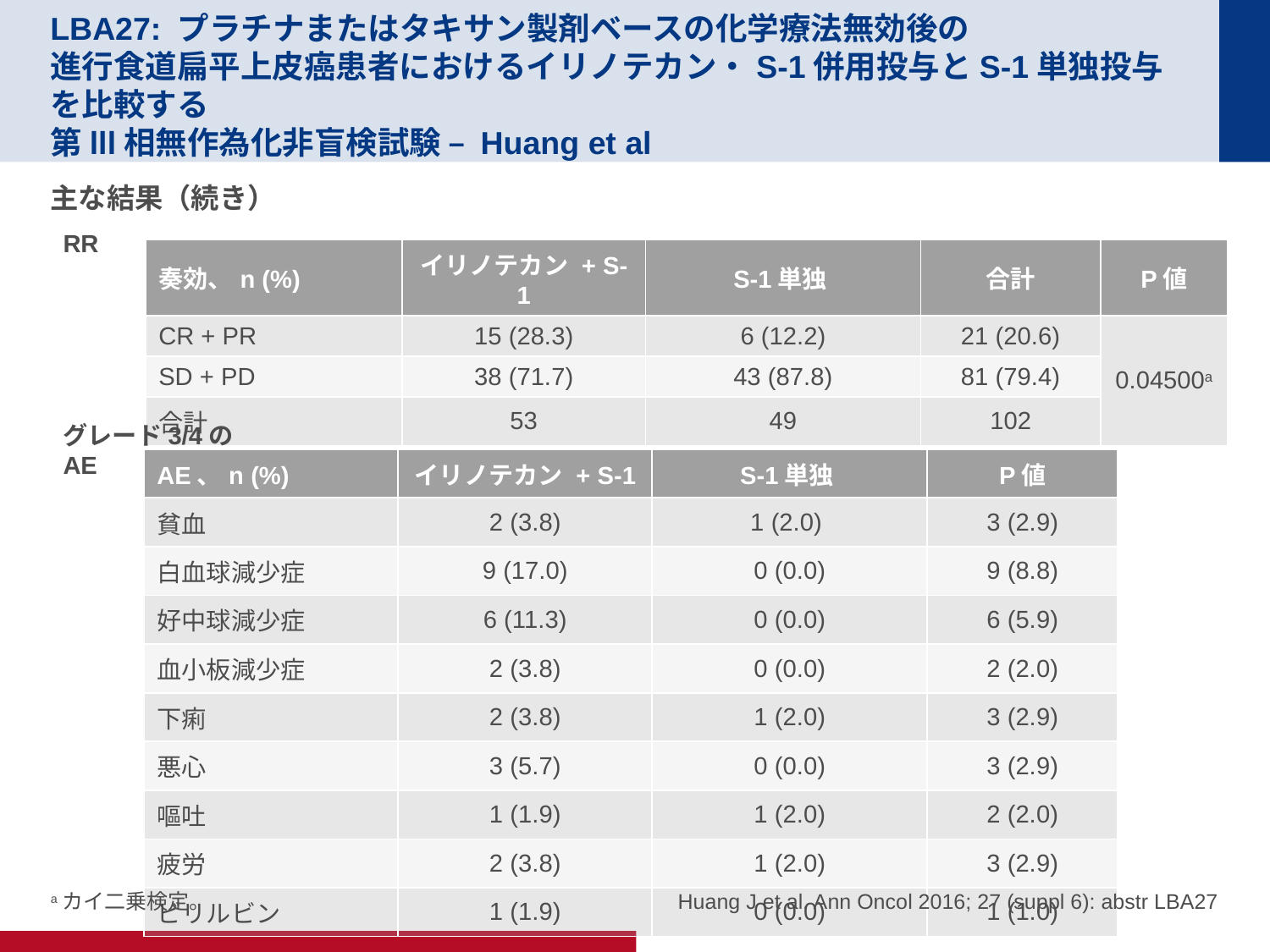

LBA27: プラチナまたはタキサン製剤ベースの化学療法無効後の
進行食道扁平上皮癌患者におけるイリノテカン・S-1併用投与とS-1単独投与を比較する
第lll相無作為化非盲検試験 – Huang et al
主な結果（続き）

RR
| 奏効、n (%) | イリノテカン + S-1 | S-1単独 | 合計 | P値 |
| --- | --- | --- | --- | --- |
| CR + PR | 15 (28.3) | 6 (12.2) | 21 (20.6) | 0.04500a |
| SD + PD | 38 (71.7) | 43 (87.8) | 81 (79.4) |  |
| 合計 | 53 | 49 | 102 |  |
グレード3/4のAE
| AE、n (%) | イリノテカン + S-1 | S-1単独 | P値 |
| --- | --- | --- | --- |
| 貧血 | 2 (3.8) | 1 (2.0) | 3 (2.9) |
| 白血球減少症 | 9 (17.0) | 0 (0.0) | 9 (8.8) |
| 好中球減少症 | 6 (11.3) | 0 (0.0) | 6 (5.9) |
| 血小板減少症 | 2 (3.8) | 0 (0.0) | 2 (2.0) |
| 下痢 | 2 (3.8) | 1 (2.0) | 3 (2.9) |
| 悪心 | 3 (5.7) | 0 (0.0) | 3 (2.9) |
| 嘔吐 | 1 (1.9) | 1 (2.0) | 2 (2.0) |
| 疲労 | 2 (3.8) | 1 (2.0) | 3 (2.9) |
| ビリルビン | 1 (1.9) | 0 (0.0) | 1 (1.0) |
aカイ二乗検定。
Huang J et al. Ann Oncol 2016; 27 (suppl 6): abstr LBA27